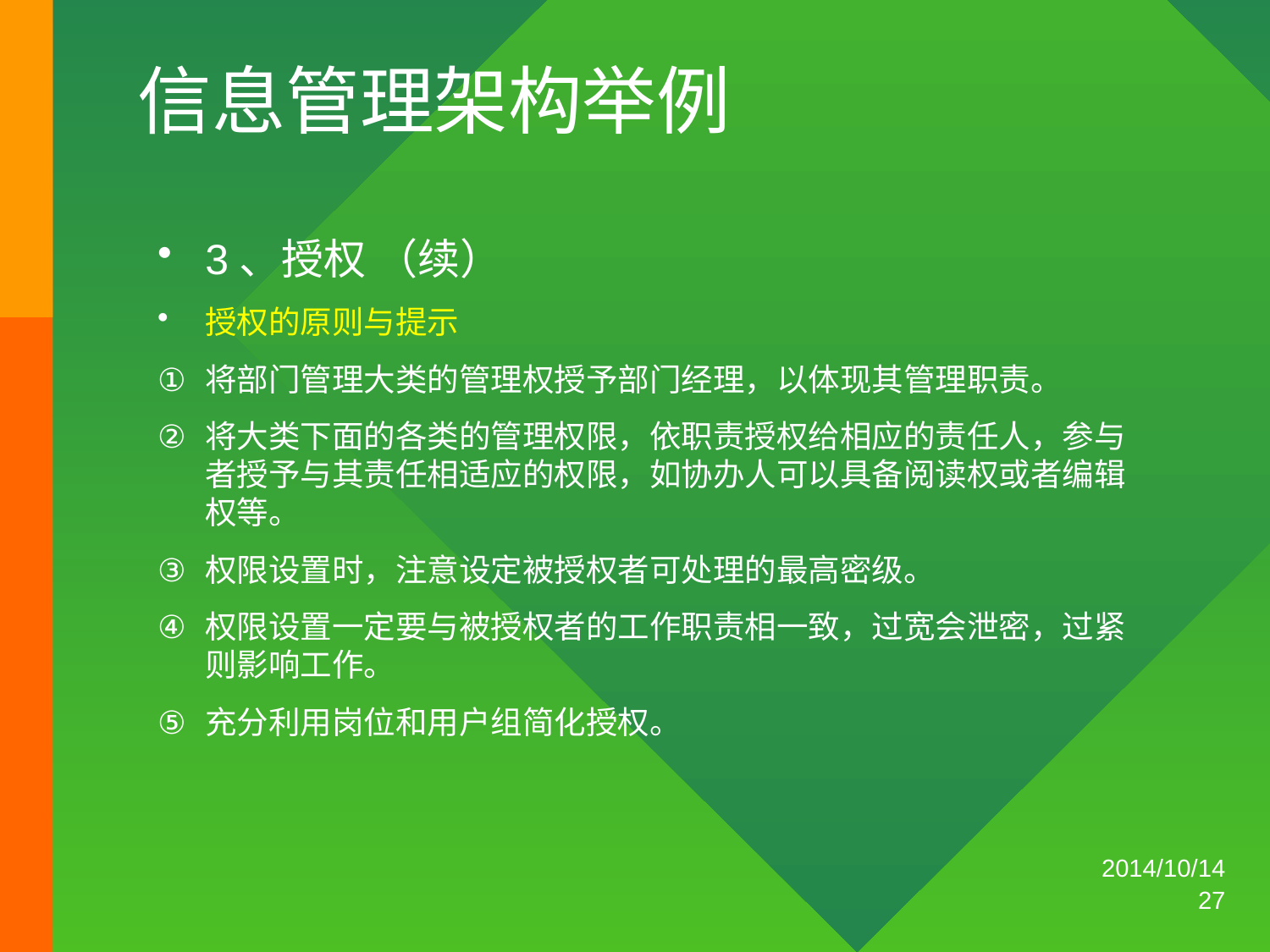

？？电气装备集团办公自动化
# 信息管理架构举例
3、授权 （续）
授权的原则与提示
将部门管理大类的管理权授予部门经理，以体现其管理职责。
将大类下面的各类的管理权限，依职责授权给相应的责任人，参与者授予与其责任相适应的权限，如协办人可以具备阅读权或者编辑权等。
权限设置时，注意设定被授权者可处理的最高密级。
权限设置一定要与被授权者的工作职责相一致，过宽会泄密，过紧则影响工作。
充分利用岗位和用户组简化授权。

2014/10/14
27